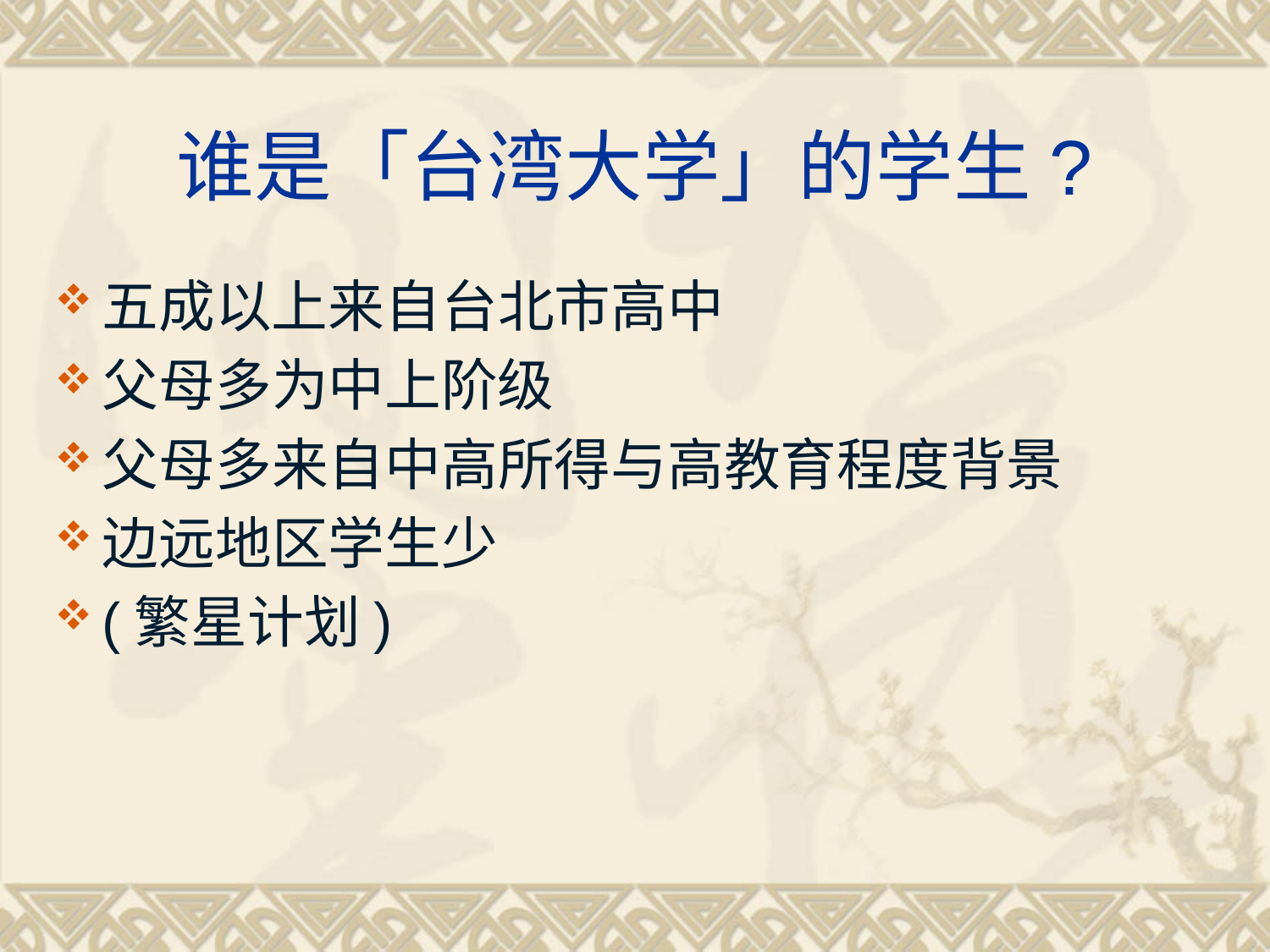

# 谁是「台湾大学」的学生?
五成以上来自台北市高中
父母多为中上阶级
父母多来自中高所得与高教育程度背景
边远地区学生少
(繁星计划)